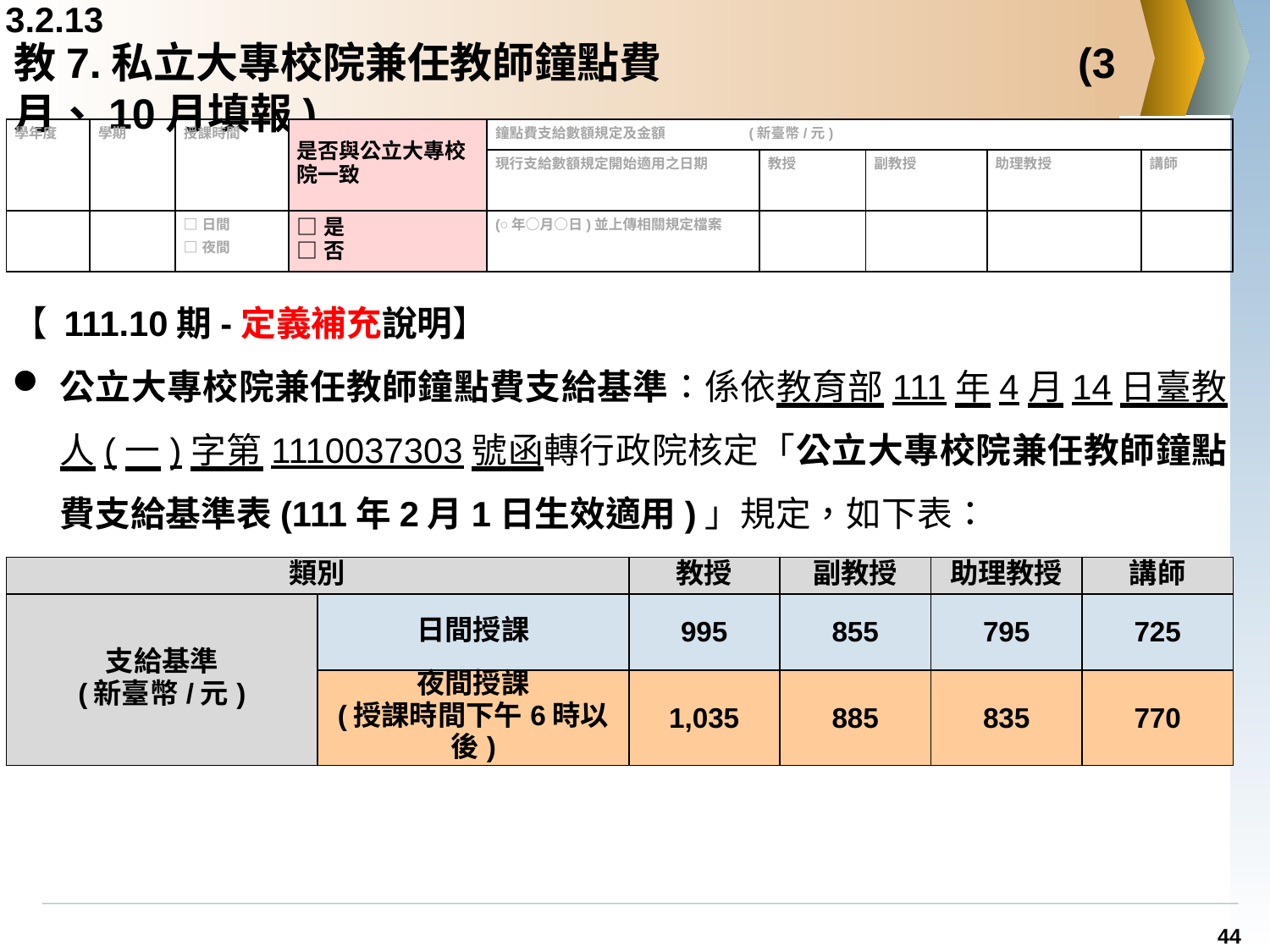

3.2.13
# 教7.私立大專校院兼任教師鐘點費	 	          	    (3月、10月填報)
| 學年度 | 學期 | 授課時間 | 是否與公立大專校院一致 | 鐘點費支給數額規定及金額 (新臺幣/元) |  |  |  |  |
| --- | --- | --- | --- | --- | --- | --- | --- | --- |
|  |  |  |  | 現行支給數額規定開始適用之日期 | 教授 | 副教授 | 助理教授 | 講師 |
|  |  | □日間 □夜間 | □是 □否 | (○年○月○日)並上傳相關規定檔案 |  |  |  |  |
【 111.10期-定義補充說明】
公立大專校院兼任教師鐘點費支給基準：係依教育部111年4月14日臺教人(一)字第1110037303號函轉行政院核定「公立大專校院兼任教師鐘點費支給基準表(111年2月1日生效適用)」規定，如下表：
| 類別 |  | 教授 | 副教授 | 助理教授 | 講師 |
| --- | --- | --- | --- | --- | --- |
| 支給基準 (新臺幣/元) | 日間授課 | 995 | 855 | 795 | 725 |
|  | 夜間授課 (授課時間下午6時以後) | 1,035 | 885 | 835 | 770 |